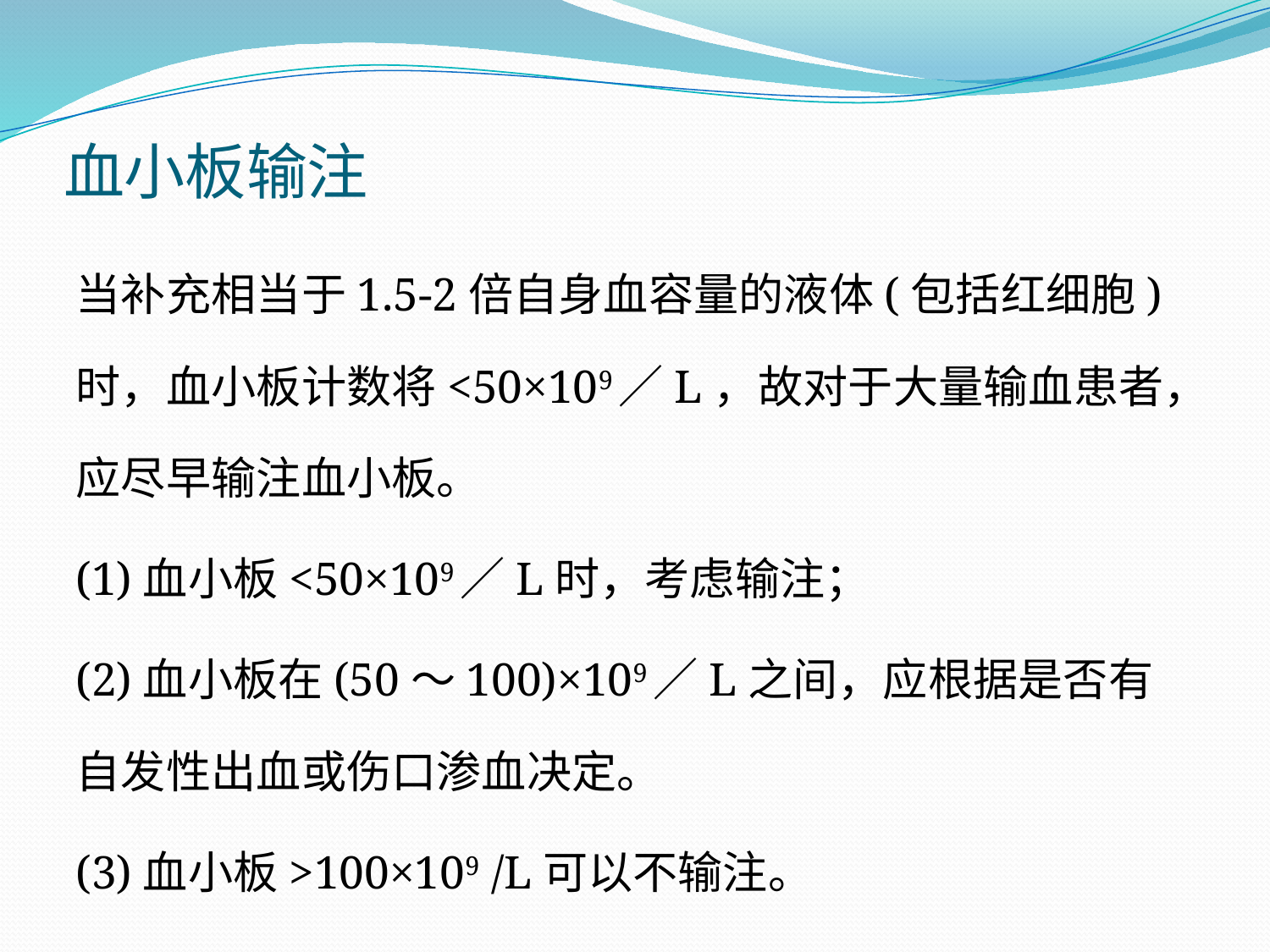

# 血小板输注
当补充相当于1.5-2倍自身血容量的液体(包括红细胞)时，血小板计数将<50×109／L，故对于大量输血患者，应尽早输注血小板。
(1)血小板<50×109／L时，考虑输注；
(2)血小板在(50～100)×109／L之间，应根据是否有自发性出血或伤口渗血决定。
(3)血小板>100×109 /L可以不输注。